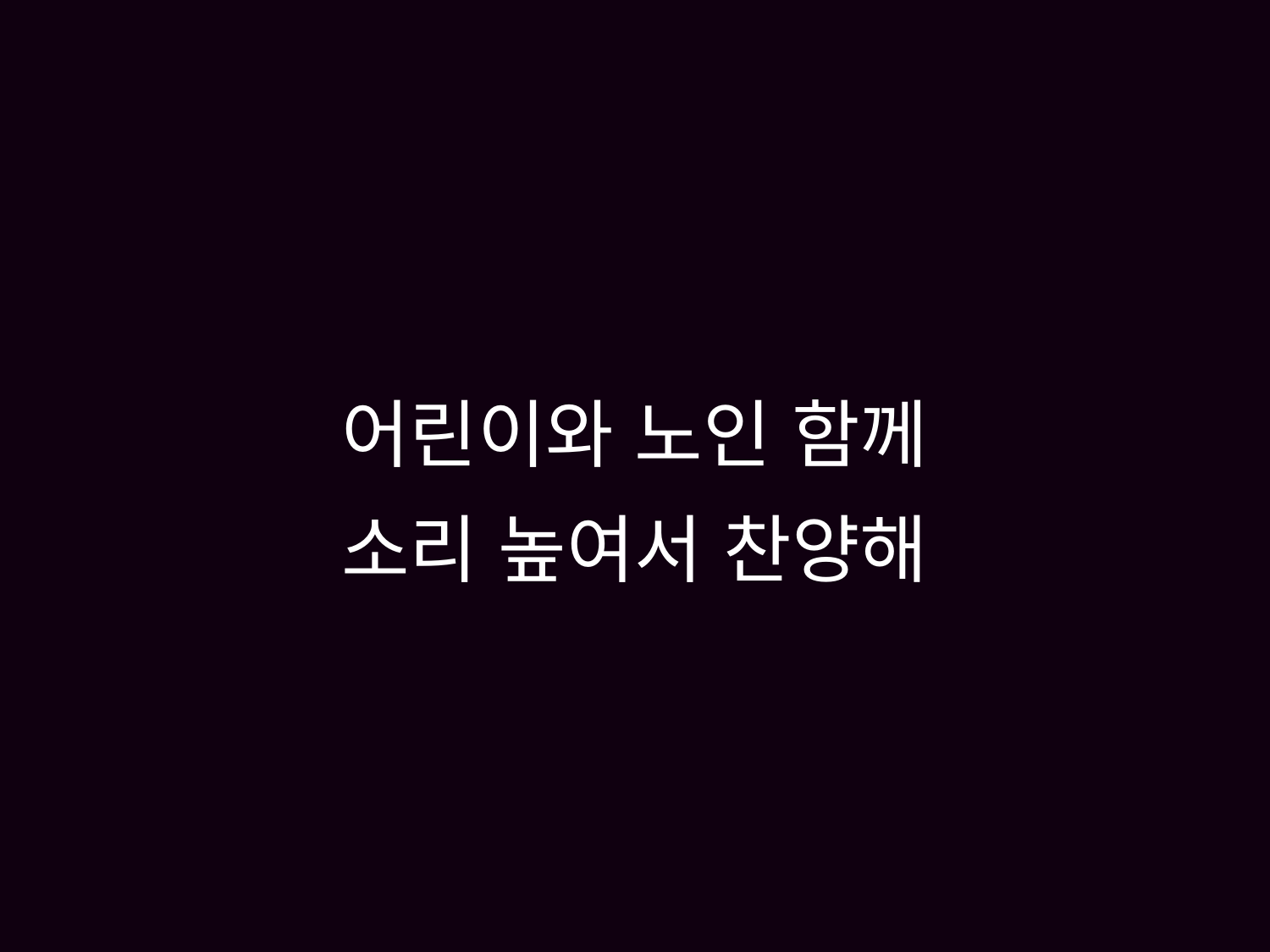

# 어린이와 노인 함께 소리 높여서 찬양해